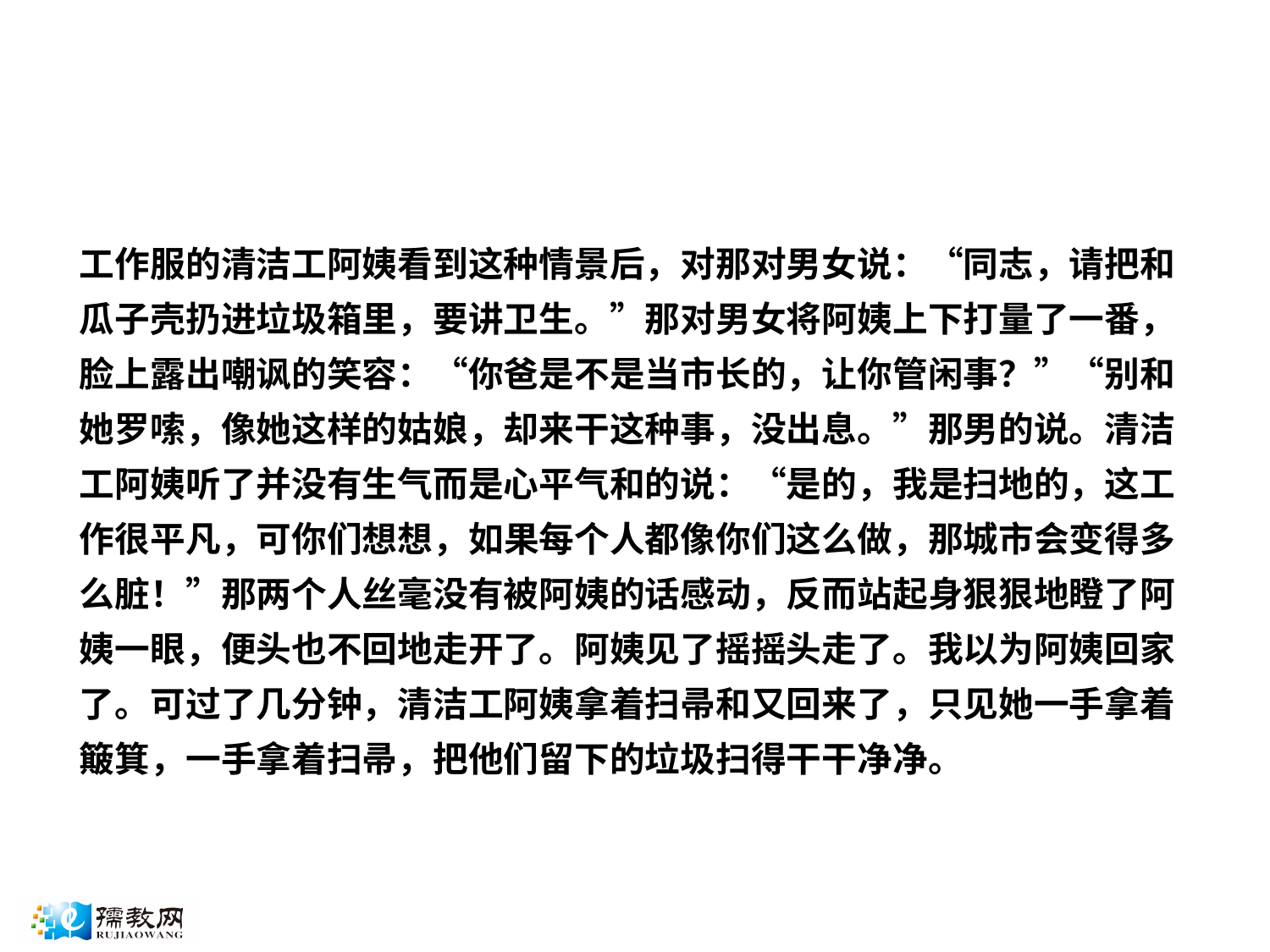

工作服的清洁工阿姨看到这种情景后，对那对男女说：“同志，请把和瓜子壳扔进垃圾箱里，要讲卫生。”那对男女将阿姨上下打量了一番，脸上露出嘲讽的笑容：“你爸是不是当市长的，让你管闲事？”“别和她罗嗦，像她这样的姑娘，却来干这种事，没出息。”那男的说。清洁工阿姨听了并没有生气而是心平气和的说：“是的，我是扫地的，这工作很平凡，可你们想想，如果每个人都像你们这么做，那城市会变得多么脏！”那两个人丝毫没有被阿姨的话感动，反而站起身狠狠地瞪了阿姨一眼，便头也不回地走开了。阿姨见了摇摇头走了。我以为阿姨回家了。可过了几分钟，清洁工阿姨拿着扫帚和又回来了，只见她一手拿着簸箕，一手拿着扫帚，把他们留下的垃圾扫得干干净净。